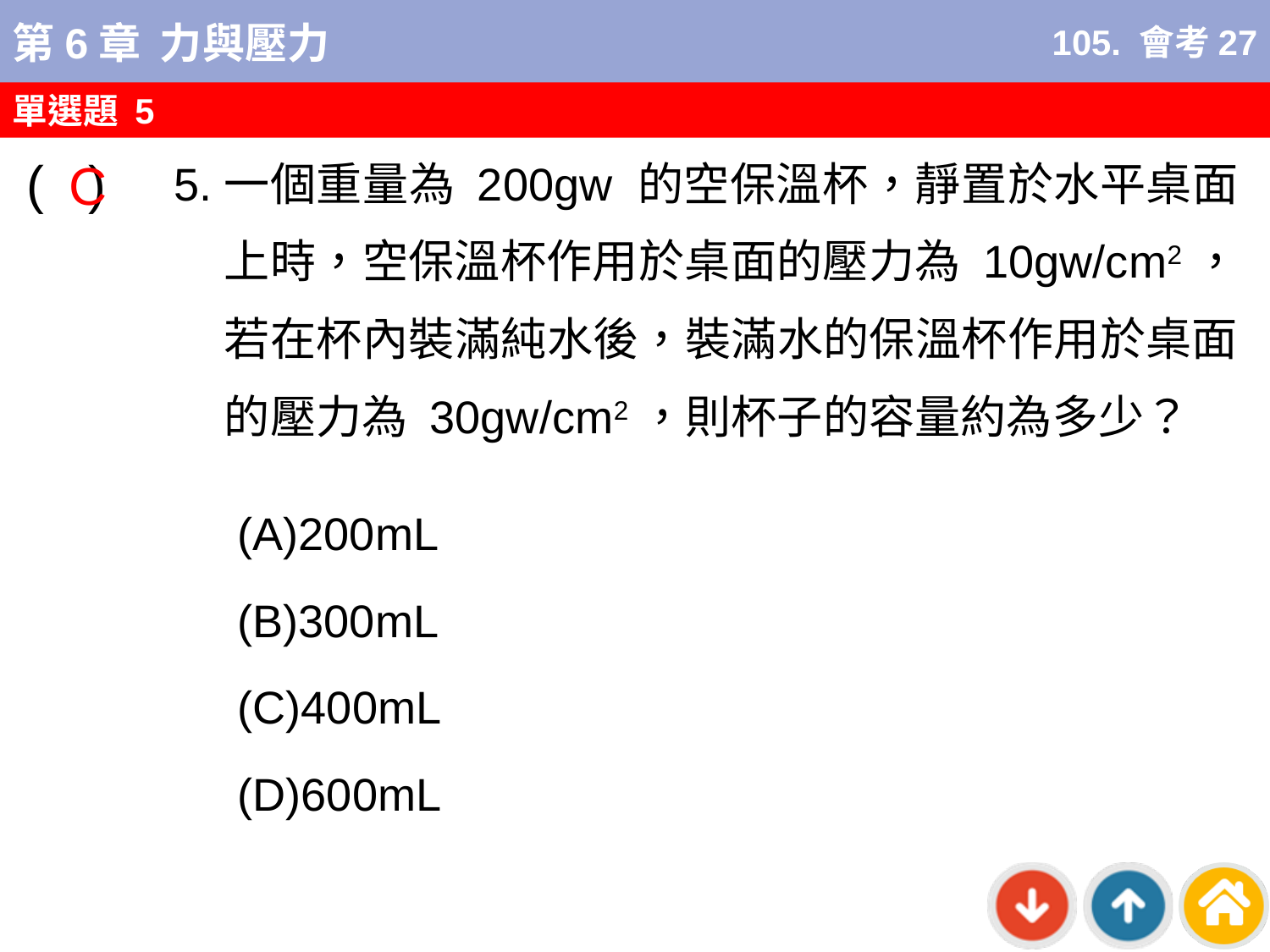

105. 會考27
單選題 5
C
5.一個重量為 200gw 的空保溫杯，靜置於水平桌面上時，空保溫杯作用於桌面的壓力為 10gw/cm2，若在杯內裝滿純水後，裝滿水的保溫杯作用於桌面的壓力為 30gw/cm2，則杯子的容量約為多少？
(   )
(A)200mL
(B)300mL
(C)400mL
(D)600mL